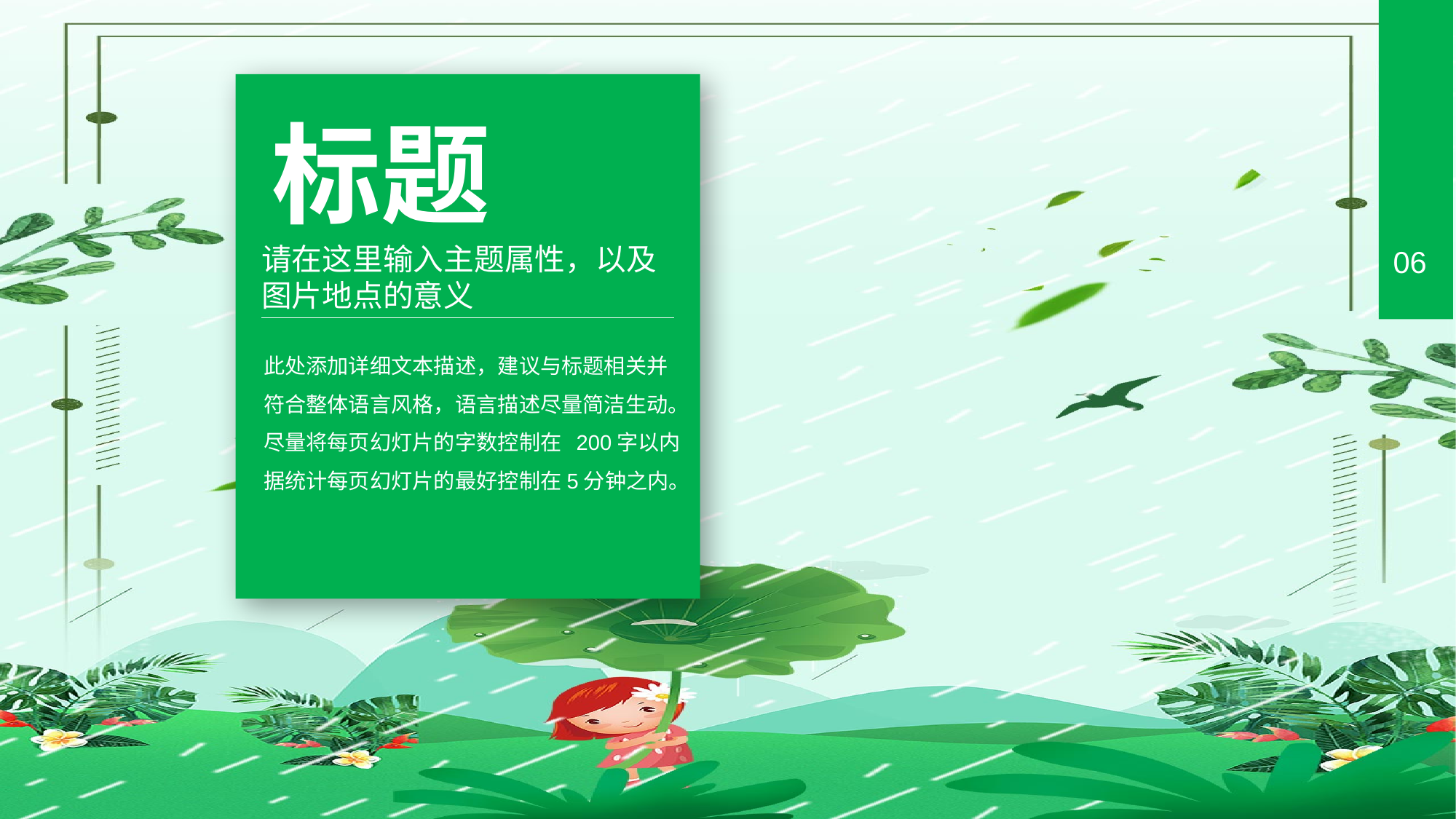

标题
 06
请在这里输入主题属性，以及
图片地点的意义
此处添加详细文本描述，建议与标题相关并符合整体语言风格，语言描述尽量简洁生动。尽量将每页幻灯片的字数控制在  200字以内据统计每页幻灯片的最好控制在5分钟之内。